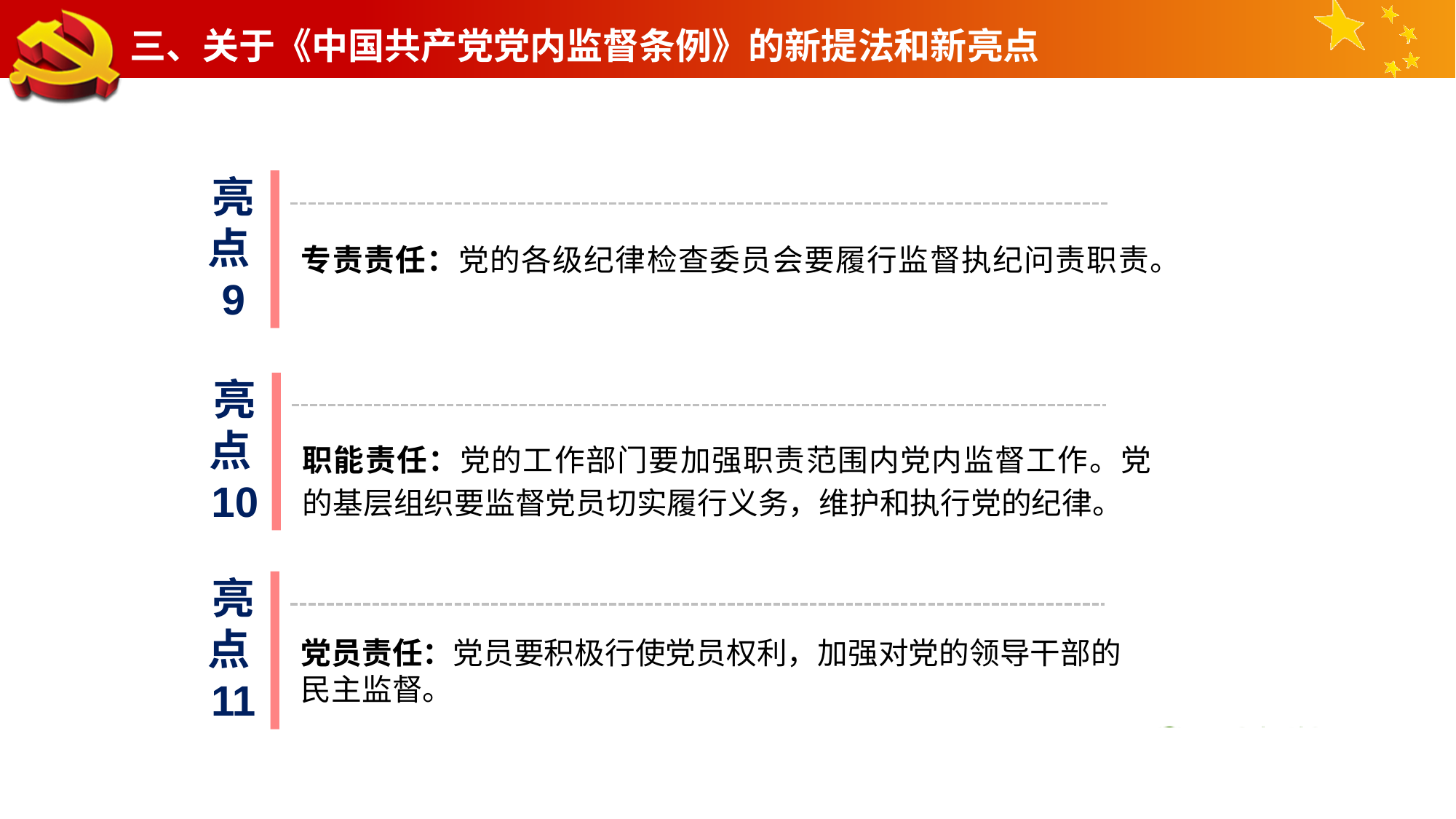

三、关于《中国共产党党内监督条例》的新提法和新亮点

亮点9
专责责任：党的各级纪律检查委员会要履行监督执纪问责职责。

亮点10
职能责任：党的工作部门要加强职责范围内党内监督工作。党的基层组织要监督党员切实履行义务，维护和执行党的纪律。

亮点11
党员责任：党员要积极行使党员权利，加强对党的领导干部的民主监督。